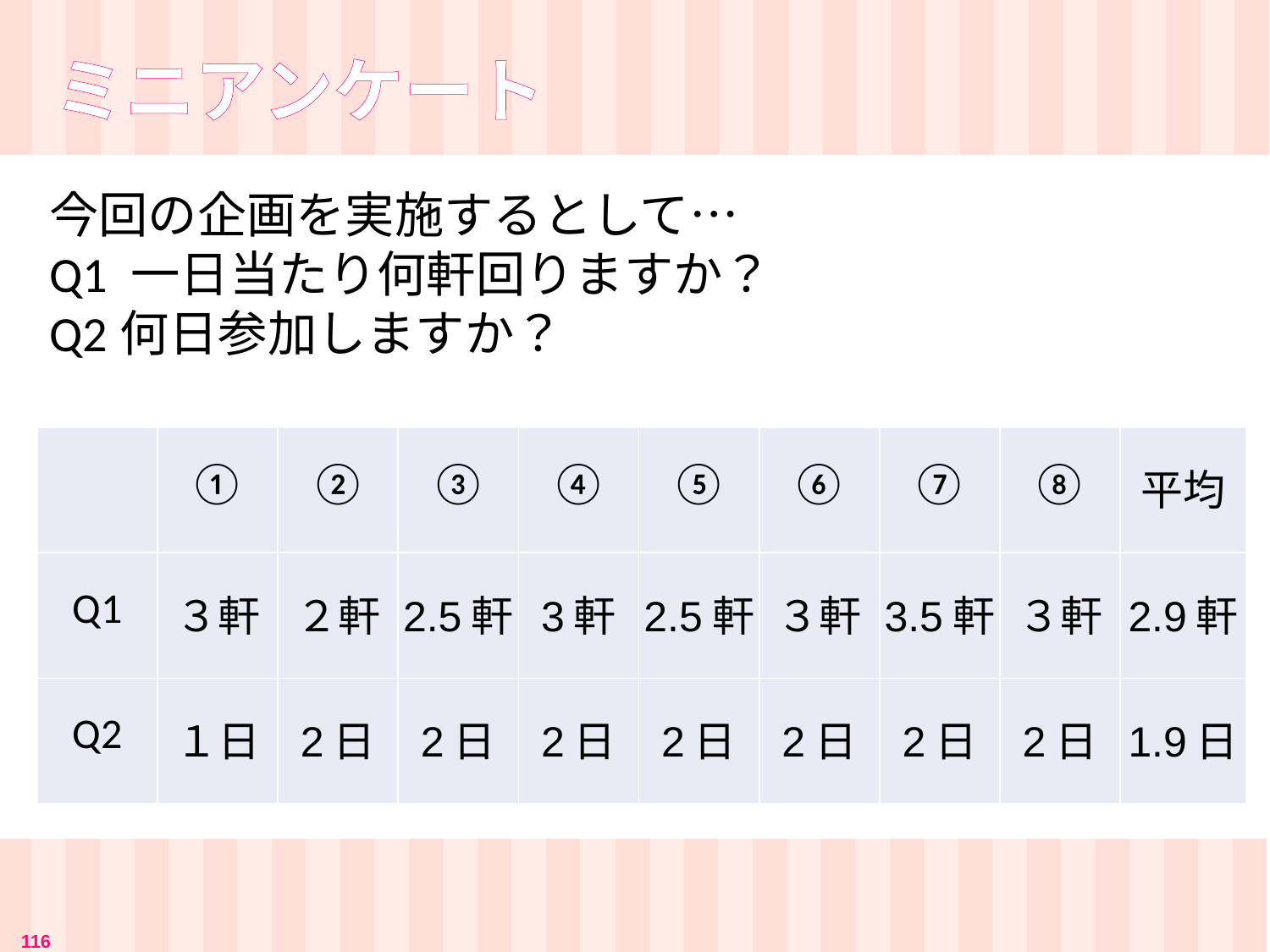

ミニアンケート
今回の企画を実施するとして…
Q1 一日当たり何軒回りますか？
Q2何日参加しますか？
|  | ① | ② | ③ | ④ | ⑤ | ⑥ | ⑦ | ⑧ | 平均 |
| --- | --- | --- | --- | --- | --- | --- | --- | --- | --- |
| Q1 | ３軒 | ２軒 | 2.5軒 | 3軒 | 2.5軒 | ３軒 | 3.5軒 | ３軒 | 2.9軒 |
| Q2 | １日 | 2日 | 2日 | 2日 | 2日 | 2日 | 2日 | 2日 | 1.9日 |